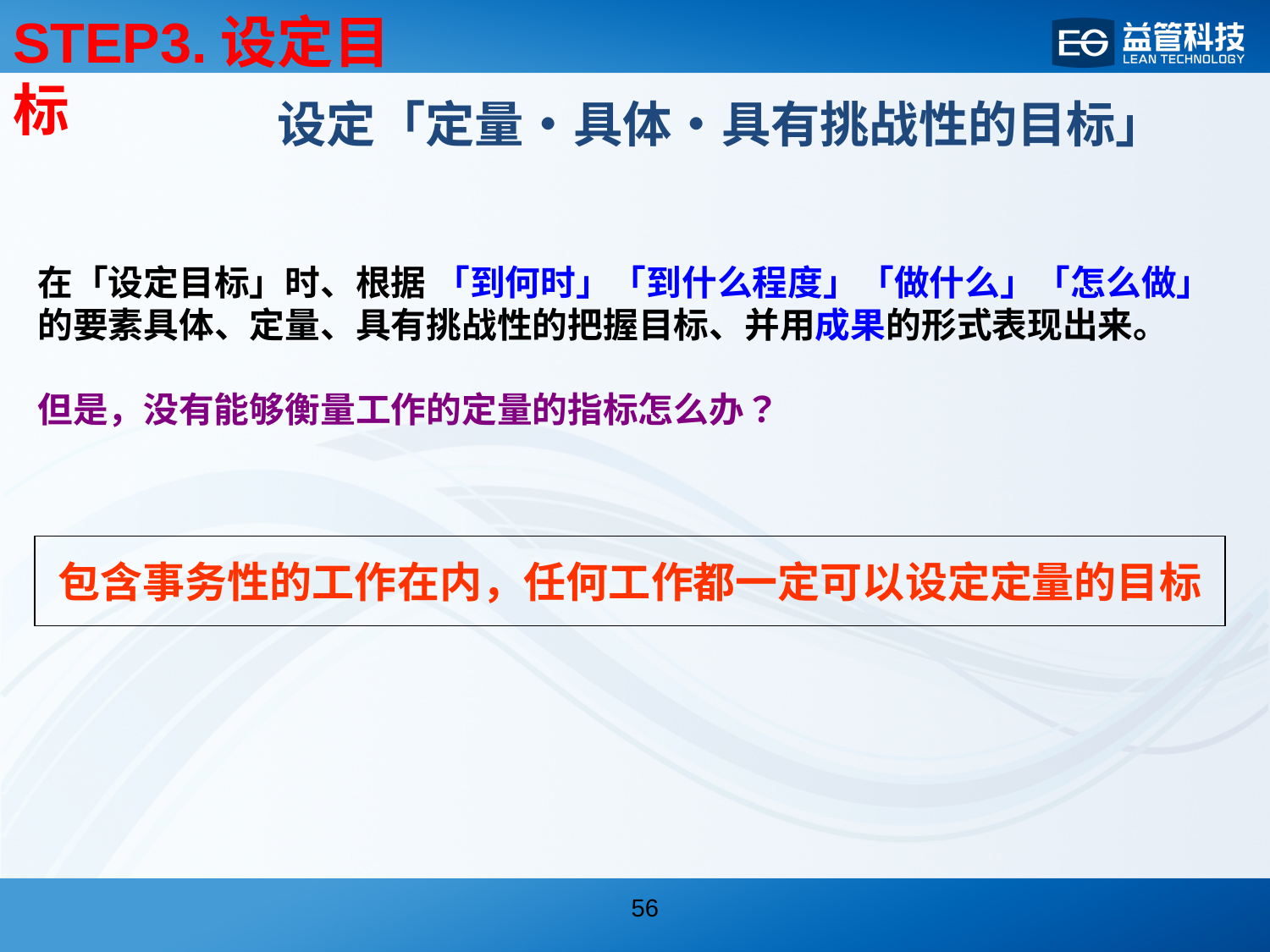

STEP3.设定目标
设定「定量・具体・具有挑战性的目标」
在「设定目标」时、根据 「到何时」「到什么程度」「做什么」「怎么做」的要素具体、定量、具有挑战性的把握目标、并用成果的形式表现出来。

但是，没有能够衡量工作的定量的指标怎么办？
包含事务性的工作在内，任何工作都一定可以设定定量的目标